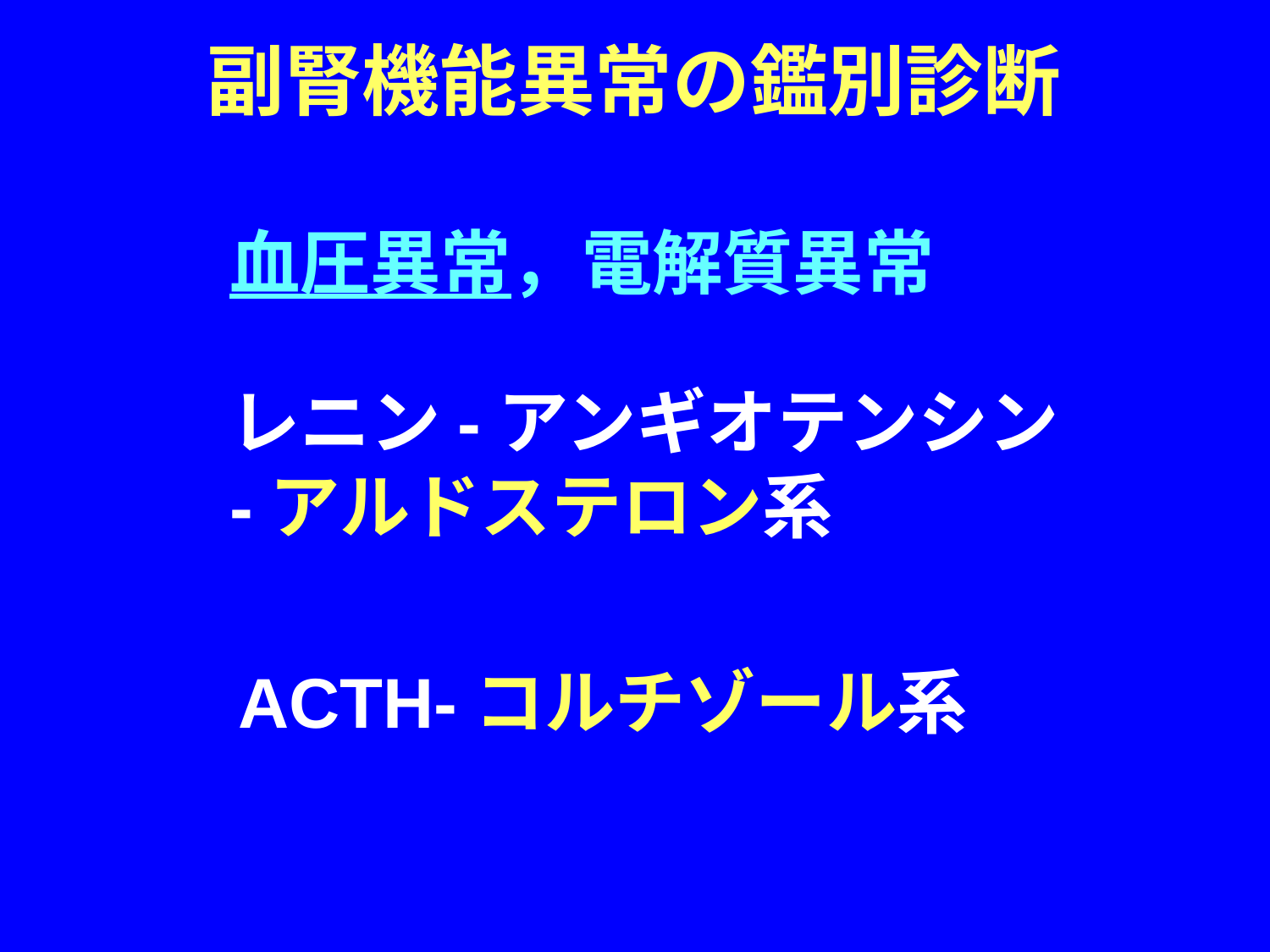

副腎機能異常の鑑別診断
血圧異常，電解質異常
レニン-アンギオテンシン-アルドステロン系
ACTH-コルチゾール系